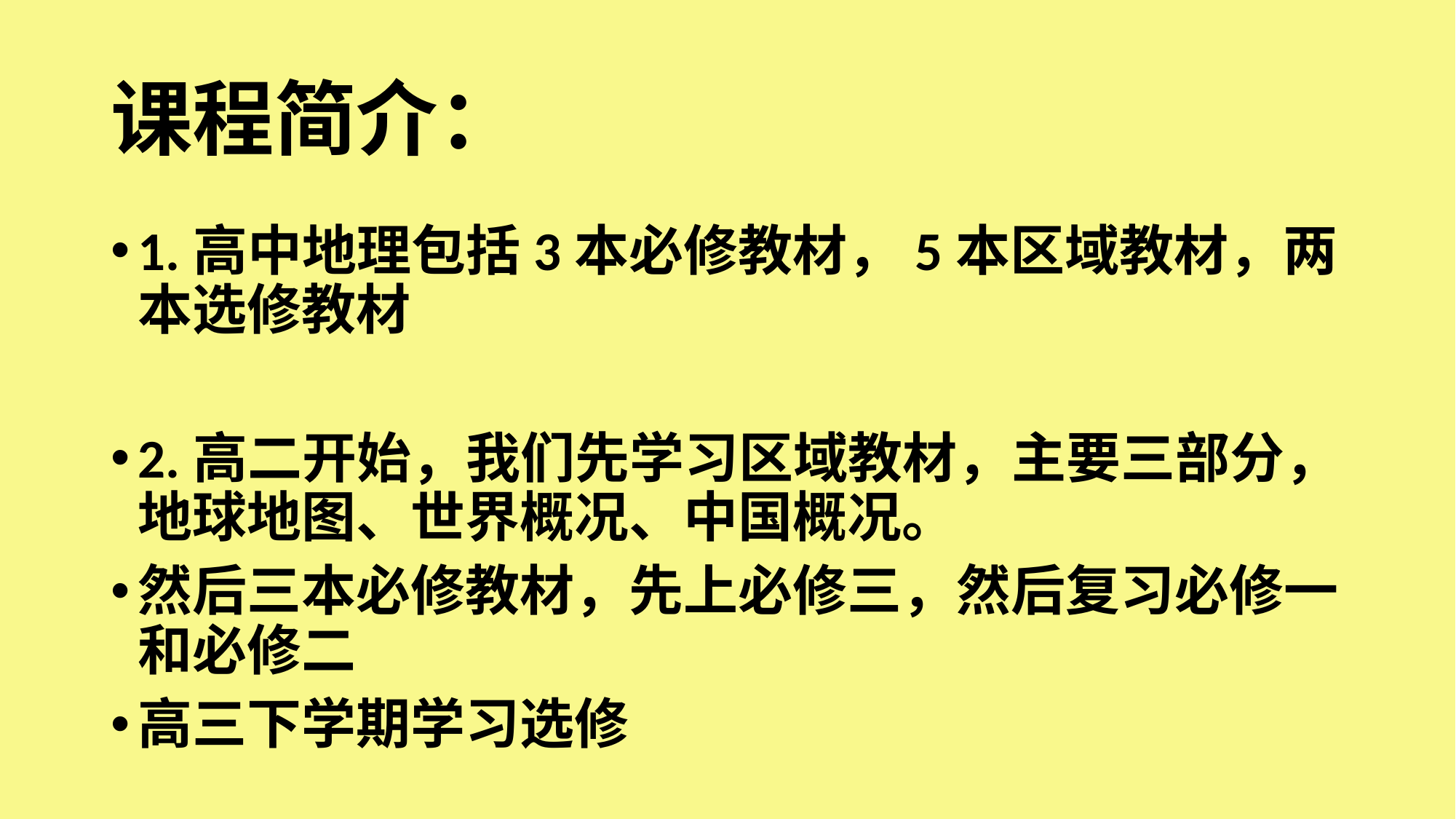

# 课程简介：
1.高中地理包括3本必修教材，5本区域教材，两本选修教材

2.高二开始，我们先学习区域教材，主要三部分，地球地图、世界概况、中国概况。
然后三本必修教材，先上必修三，然后复习必修一和必修二
高三下学期学习选修